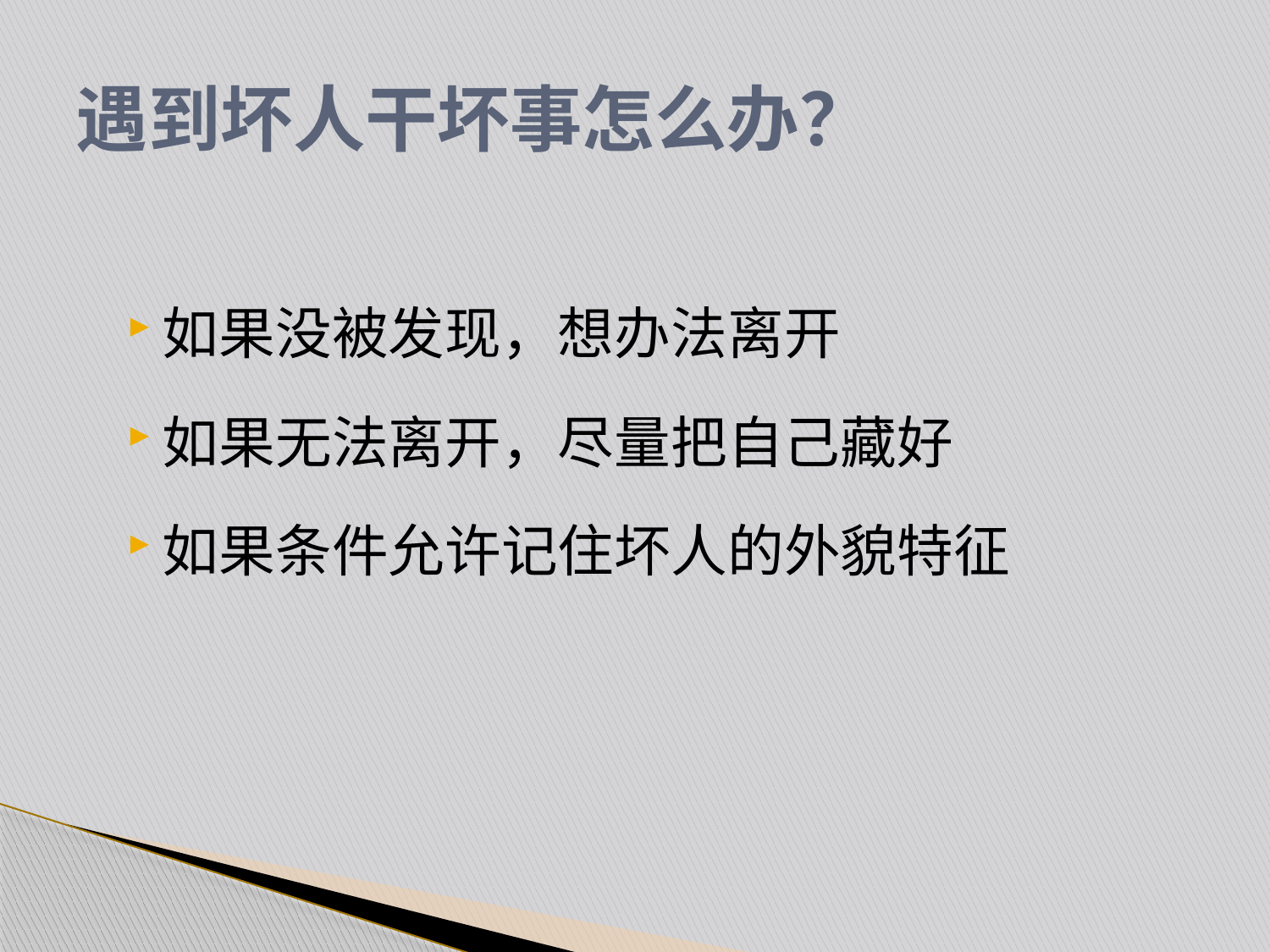

# 遇到坏人干坏事怎么办？
如果没被发现，想办法离开
如果无法离开，尽量把自己藏好
如果条件允许记住坏人的外貌特征